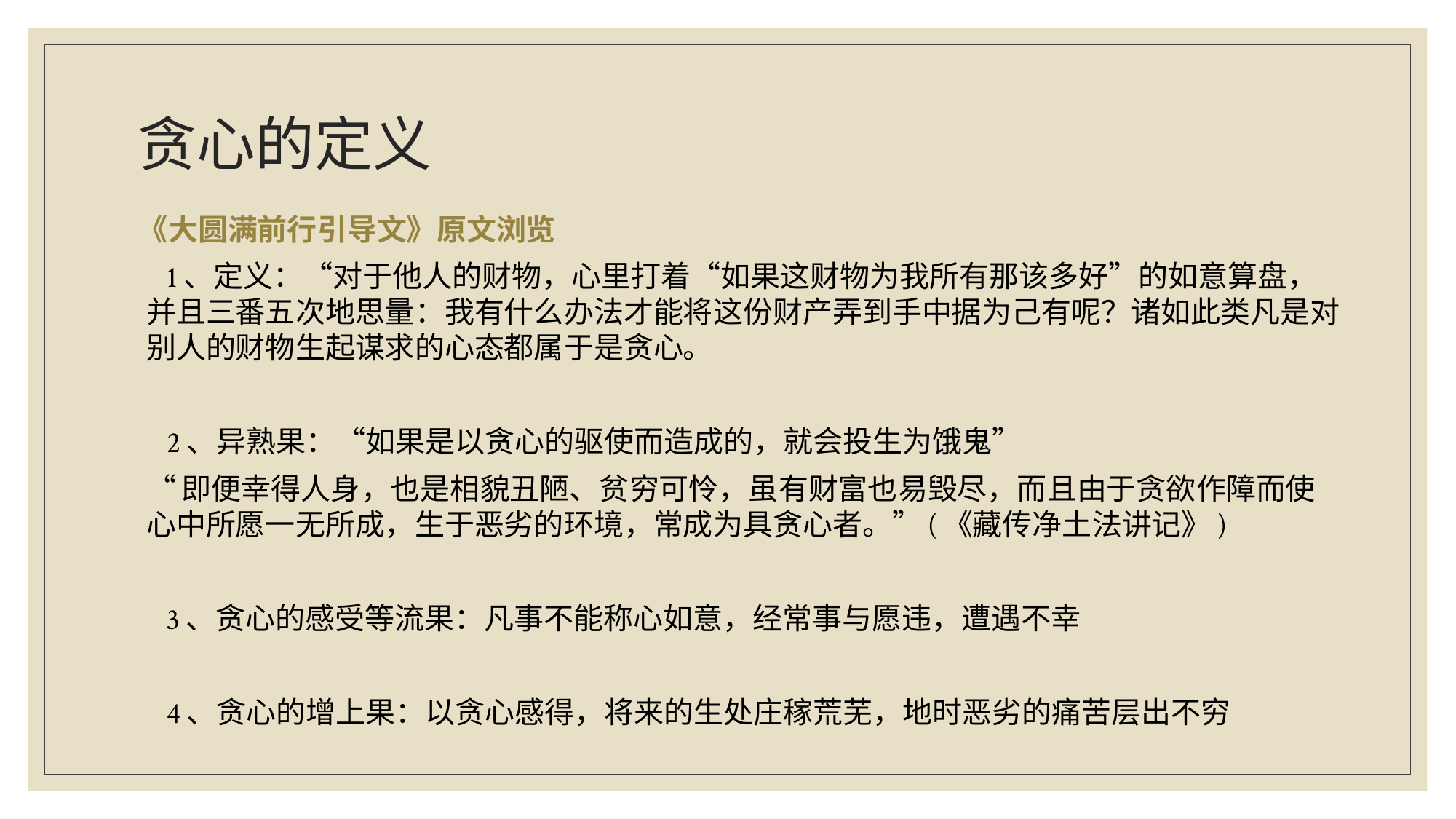

# 贪心的定义
《大圆满前行引导文》原文浏览
   1、定义：“对于他人的财物，心里打着“如果这财物为我所有那该多好”的如意算盘，并且三番五次地思量：我有什么办法才能将这份财产弄到手中据为己有呢？诸如此类凡是对别人的财物生起谋求的心态都属于是贪心。

   2、异熟果：“如果是以贪心的驱使而造成的，就会投生为饿鬼”
“即便幸得人身，也是相貌丑陋、贫穷可怜，虽有财富也易毁尽，而且由于贪欲作障而使心中所愿一无所成，生于恶劣的环境，常成为具贪心者。”(《藏传净土法讲记》)

   3、贪心的感受等流果：凡事不能称心如意，经常事与愿违，遭遇不幸

   4、贪心的增上果：以贪心感得，将来的生处庄稼荒芜，地时恶劣的痛苦层出不穷